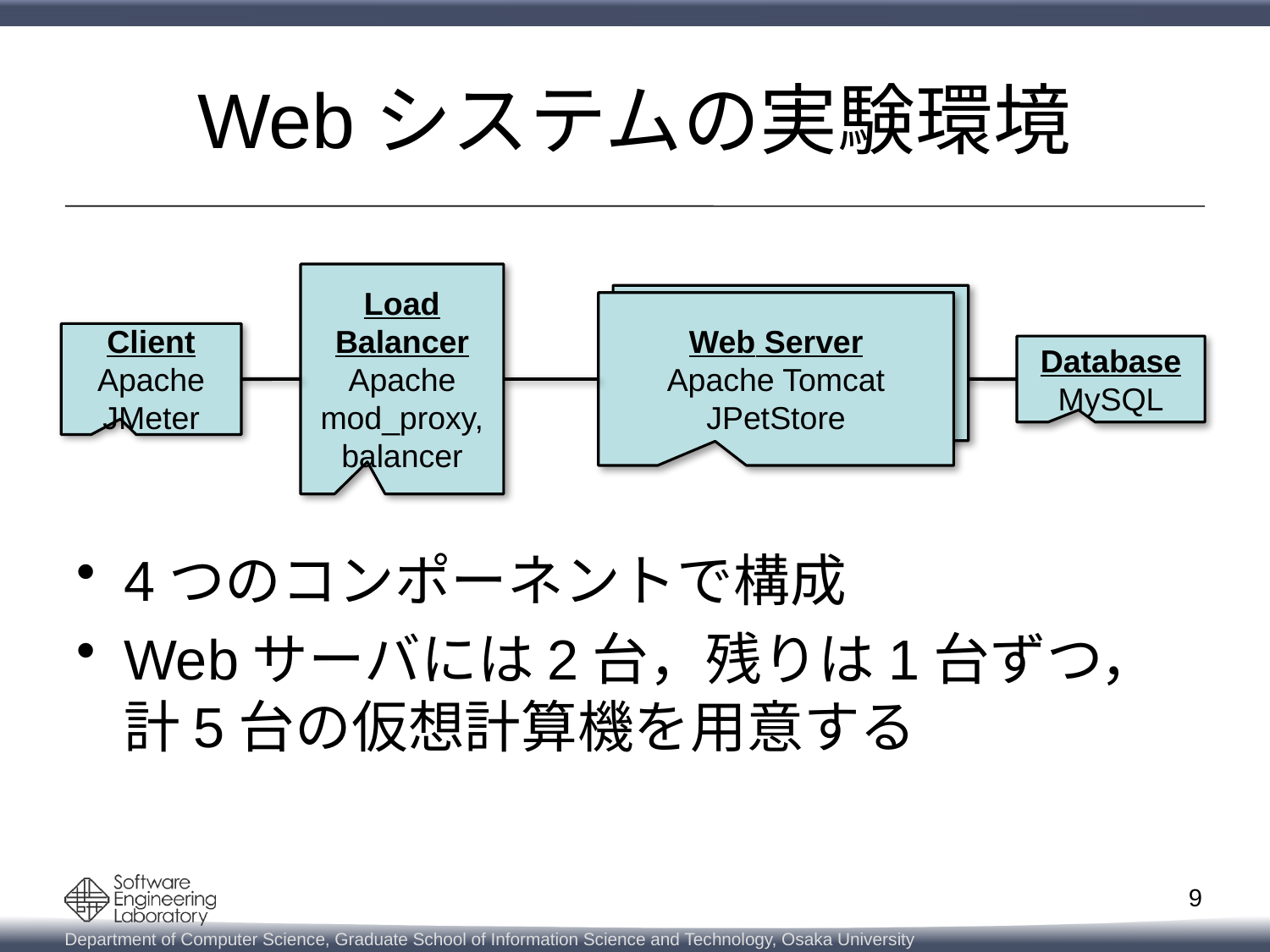

# Webシステムの実験環境

4つのコンポーネントで構成
Webサーバには2台，残りは1台ずつ，計5台の仮想計算機を用意する

Load Balancer
Apache mod_proxy,
balancer

Web Server
Apache Tomcat
JPetStore
Client
Apache
JMeter
Database
MySQL
9